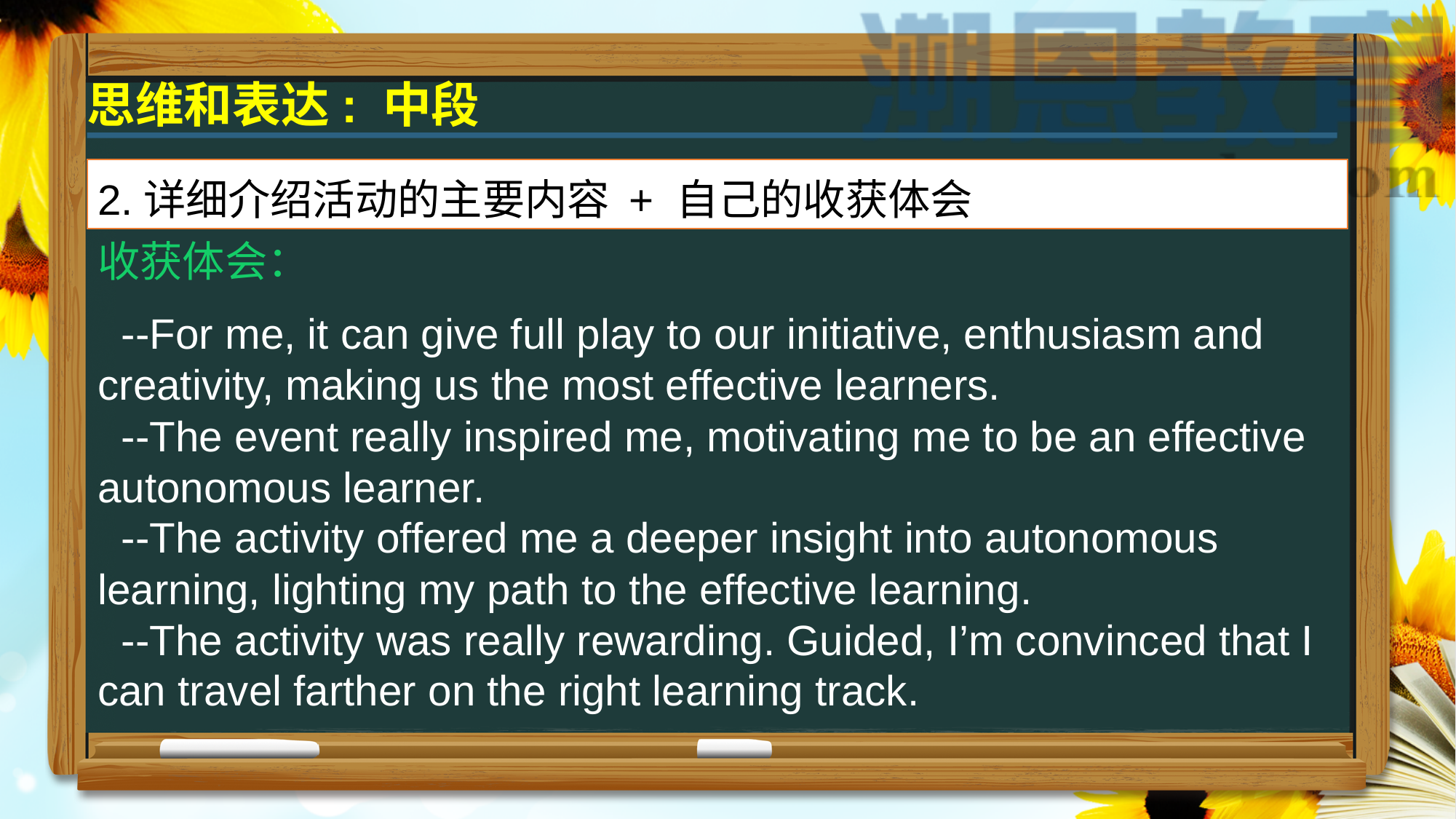

思维和表达: 中段

2.详细介绍活动的主要内容 + 自己的收获体会
收获体会：

  --For me, it can give full play to our initiative, enthusiasm and creativity, making us the most effective learners.
  --The event really inspired me, motivating me to be an effective autonomous learner.
  --The activity offered me a deeper insight into autonomous learning, lighting my path to the effective learning.
  --The activity was really rewarding. Guided, I’m convinced that I can travel farther on the right learning track.